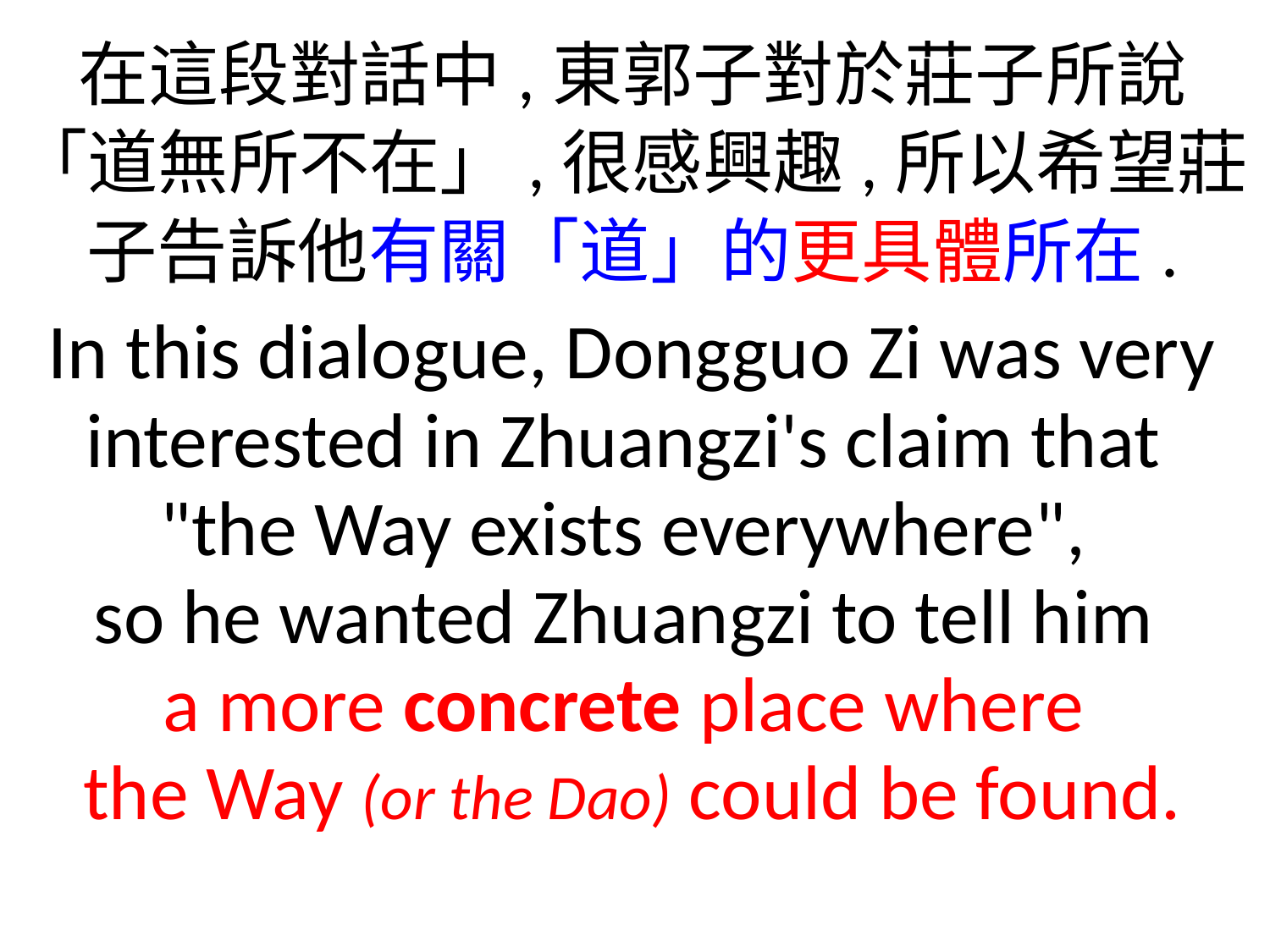

在這段對話中,東郭子對於莊子所說
「道無所不在」,很感興趣,所以希望莊子告訴他有關「道」的更具體所在.
In this dialogue, Dongguo Zi was very interested in Zhuangzi's claim that
"the Way exists everywhere",
so he wanted Zhuangzi to tell him
a more concrete place where
the Way (or the Dao) could be found.